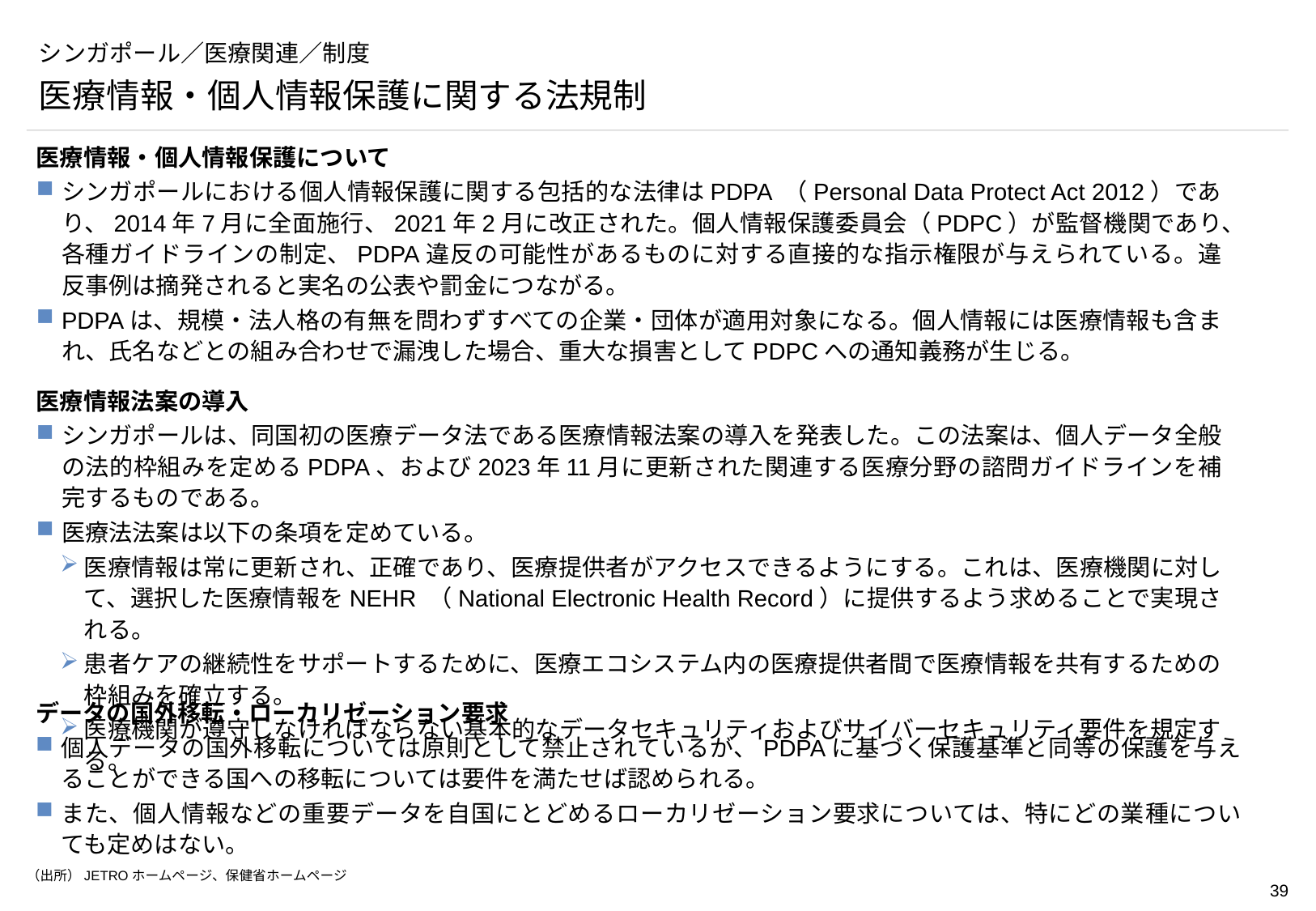

# シンガポール／医療関連／制度
医療情報・個人情報保護に関する法規制
医療情報・個人情報保護について
シンガポールにおける個人情報保護に関する包括的な法律はPDPA （Personal Data Protect Act 2012）であり、2014年7月に全面施行、2021年2月に改正された。個人情報保護委員会（PDPC）が監督機関であり、各種ガイドラインの制定、PDPA違反の可能性があるものに対する直接的な指示権限が与えられている。違反事例は摘発されると実名の公表や罰金につながる。
PDPAは、規模・法人格の有無を問わずすべての企業・団体が適用対象になる。個人情報には医療情報も含まれ、氏名などとの組み合わせで漏洩した場合、重大な損害としてPDPCへの通知義務が生じる。

医療情報法案の導入
シンガポールは、同国初の医療データ法である医療情報法案の導入を発表した。この法案は、個人データ全般の法的枠組みを定めるPDPA、および2023年11月に更新された関連する医療分野の諮問ガイドラインを補完するものである。
医療法法案は以下の条項を定めている。
医療情報は常に更新され、正確であり、医療提供者がアクセスできるようにする。これは、医療機関に対して、選択した医療情報をNEHR （National Electronic Health Record）に提供するよう求めることで実現される。
患者ケアの継続性をサポートするために、医療エコシステム内の医療提供者間で医療情報を共有するための枠組みを確立する。
医療機関が遵守しなければならない基本的なデータセキュリティおよびサイバーセキュリティ要件を規定する。
データの国外移転・ローカリゼーション要求
個人データの国外移転については原則として禁止されているが、PDPAに基づく保護基準と同等の保護を与えることができる国への移転については要件を満たせば認められる。
また、個人情報などの重要データを自国にとどめるローカリゼーション要求については、特にどの業種についても定めはない。
（出所）JETROホームページ、保健省ホームページ